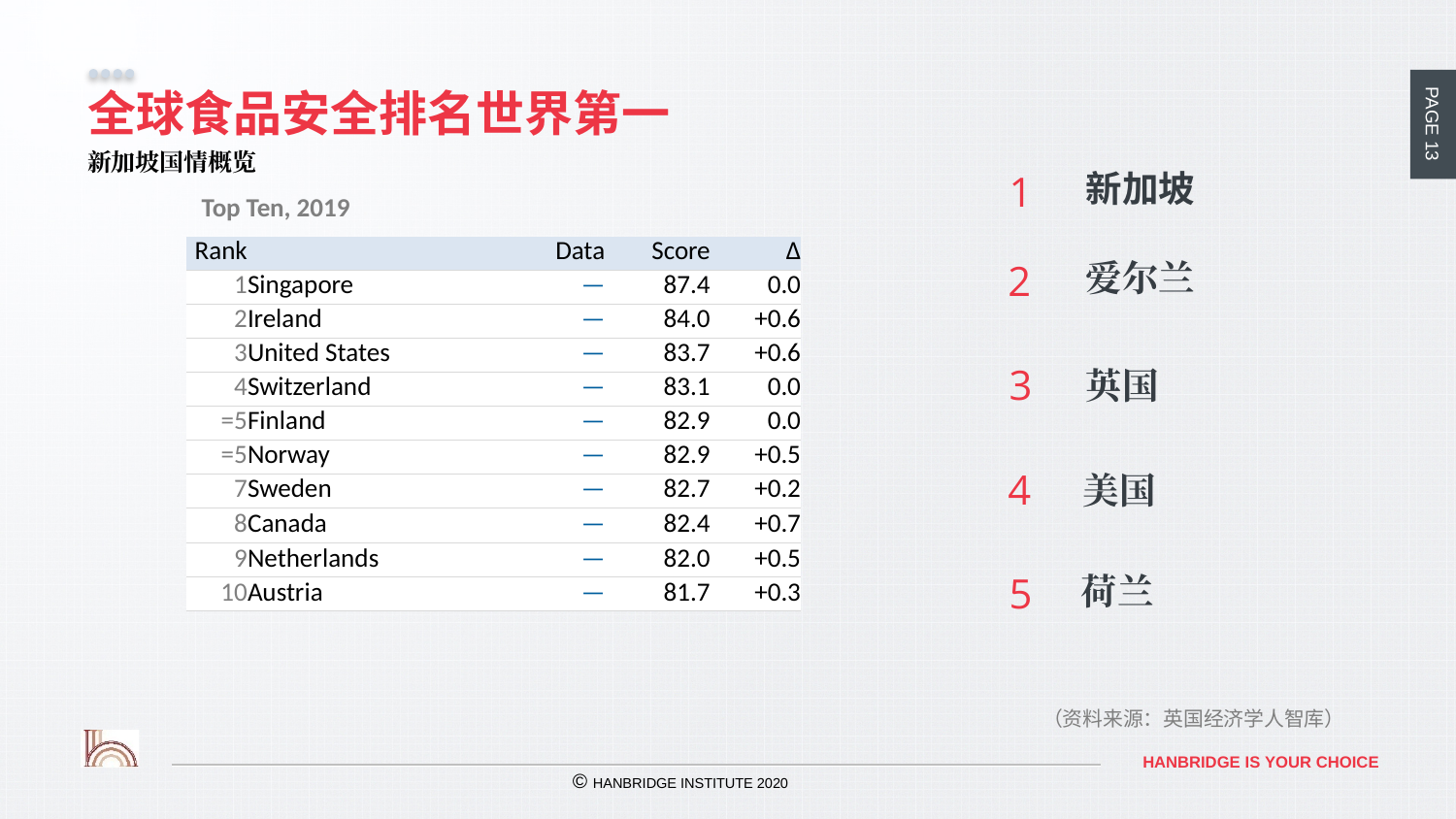

# 全球食品安全排名世界第一
新加坡国情概览

|  |  |  |  |  |  |  |
| --- | --- | --- | --- | --- | --- | --- |
|  | Top Ten, 2019 |  |  |  |  |  |
|  | Rank |  | Data | Score | Δ |  |
|  | 1 | Singapore | — | 87.4 | 0.0 |  |
|  | 2 | Ireland | — | 84.0 | +0.6 |  |
|  | 3 | United States | — | 83.7 | +0.6 |  |
|  | 4 | Switzerland | — | 83.1 | 0.0 |  |
|  | =5 | Finland | — | 82.9 | 0.0 |  |
|  | =5 | Norway | — | 82.9 | +0.5 |  |
|  | 7 | Sweden | — | 82.7 | +0.2 |  |
|  | 8 | Canada | — | 82.4 | +0.7 |  |
|  | 9 | Netherlands | — | 82.0 | +0.5 |  |
|  | 10 | Austria | — | 81.7 | +0.3 |  |
|  |  |  |  |  |  |  |
新加坡
1
2
爱尔兰
3
英国
4
美国
5
荷兰

（资料来源：英国经济学人智库）